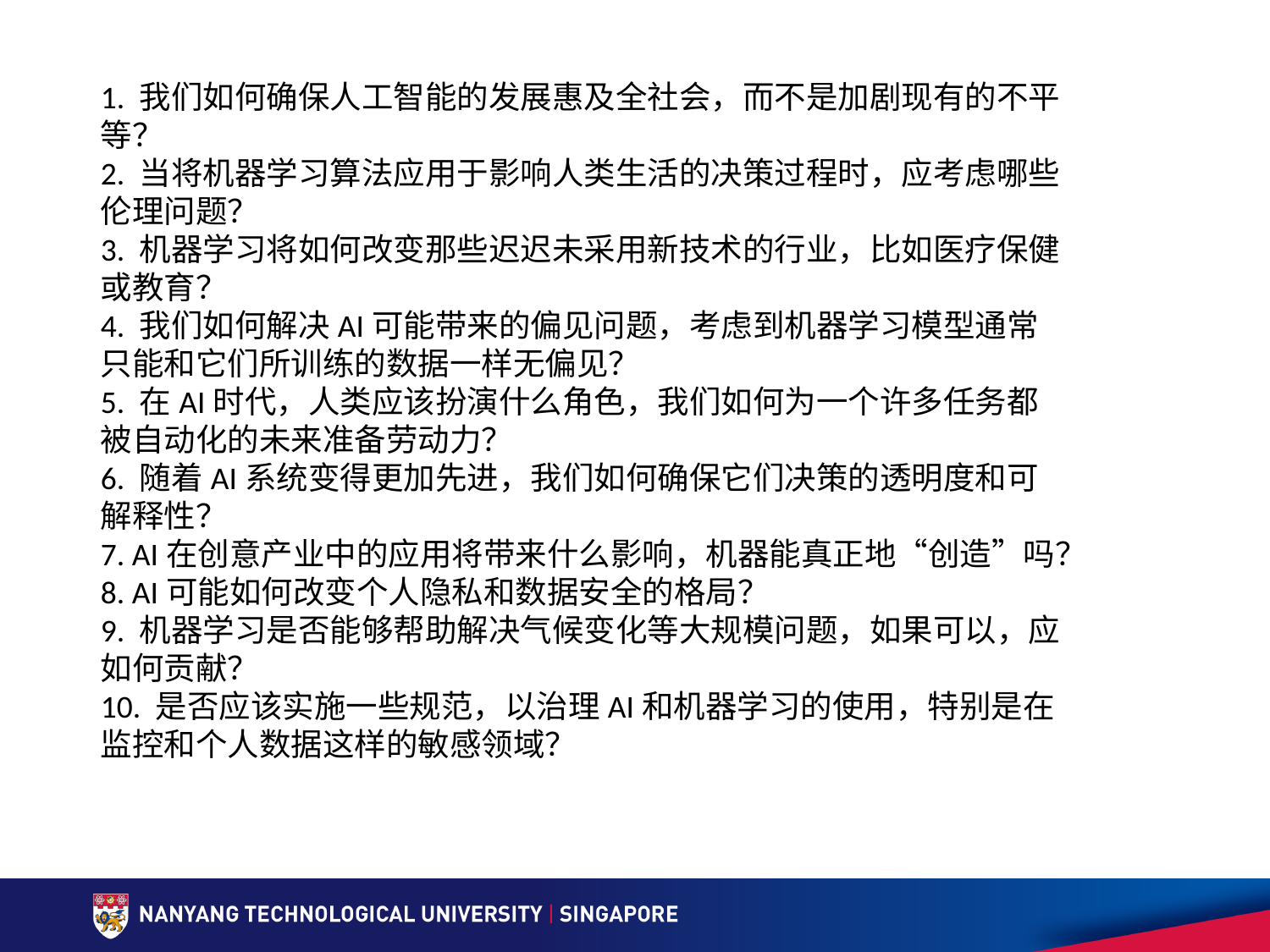

1. 我们如何确保人工智能的发展惠及全社会，而不是加剧现有的不平等？
2. 当将机器学习算法应用于影响人类生活的决策过程时，应考虑哪些伦理问题？
3. 机器学习将如何改变那些迟迟未采用新技术的行业，比如医疗保健或教育？
4. 我们如何解决AI可能带来的偏见问题，考虑到机器学习模型通常只能和它们所训练的数据一样无偏见？
5. 在AI时代，人类应该扮演什么角色，我们如何为一个许多任务都被自动化的未来准备劳动力？
6. 随着AI系统变得更加先进，我们如何确保它们决策的透明度和可解释性？
7. AI在创意产业中的应用将带来什么影响，机器能真正地“创造”吗？
8. AI可能如何改变个人隐私和数据安全的格局？
9. 机器学习是否能够帮助解决气候变化等大规模问题，如果可以，应如何贡献？
10. 是否应该实施一些规范，以治理AI和机器学习的使用，特别是在监控和个人数据这样的敏感领域？